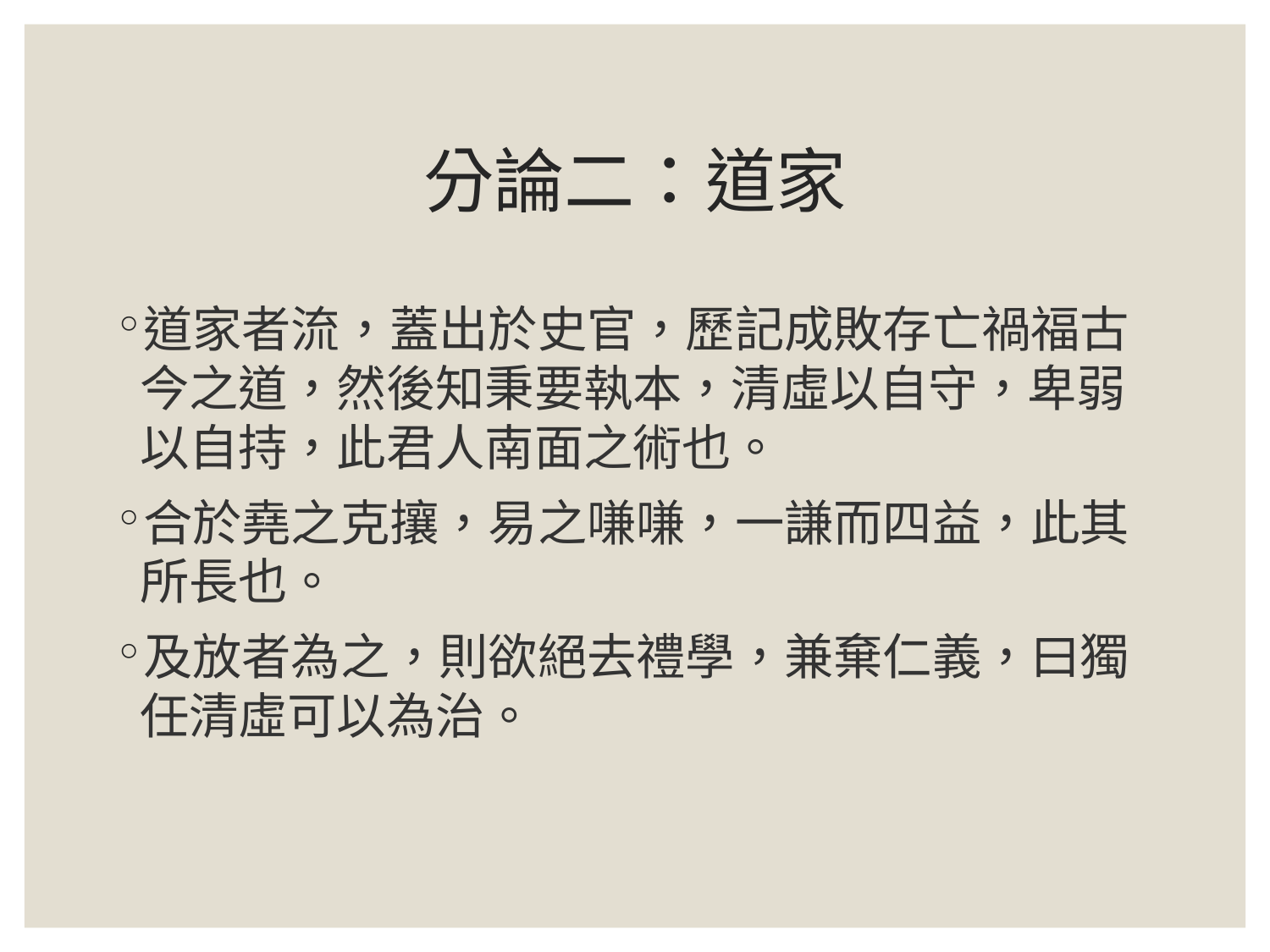

# 分論二：道家
道家者流，蓋出於史官，歷記成敗存亡禍福古今之道，然後知秉要執本，清虛以自守，卑弱以自持，此君人南面之術也。
合於堯之克攘，易之嗛嗛，一謙而四益，此其所長也。
及放者為之，則欲絕去禮學，兼棄仁義，曰獨任清虛可以為治。